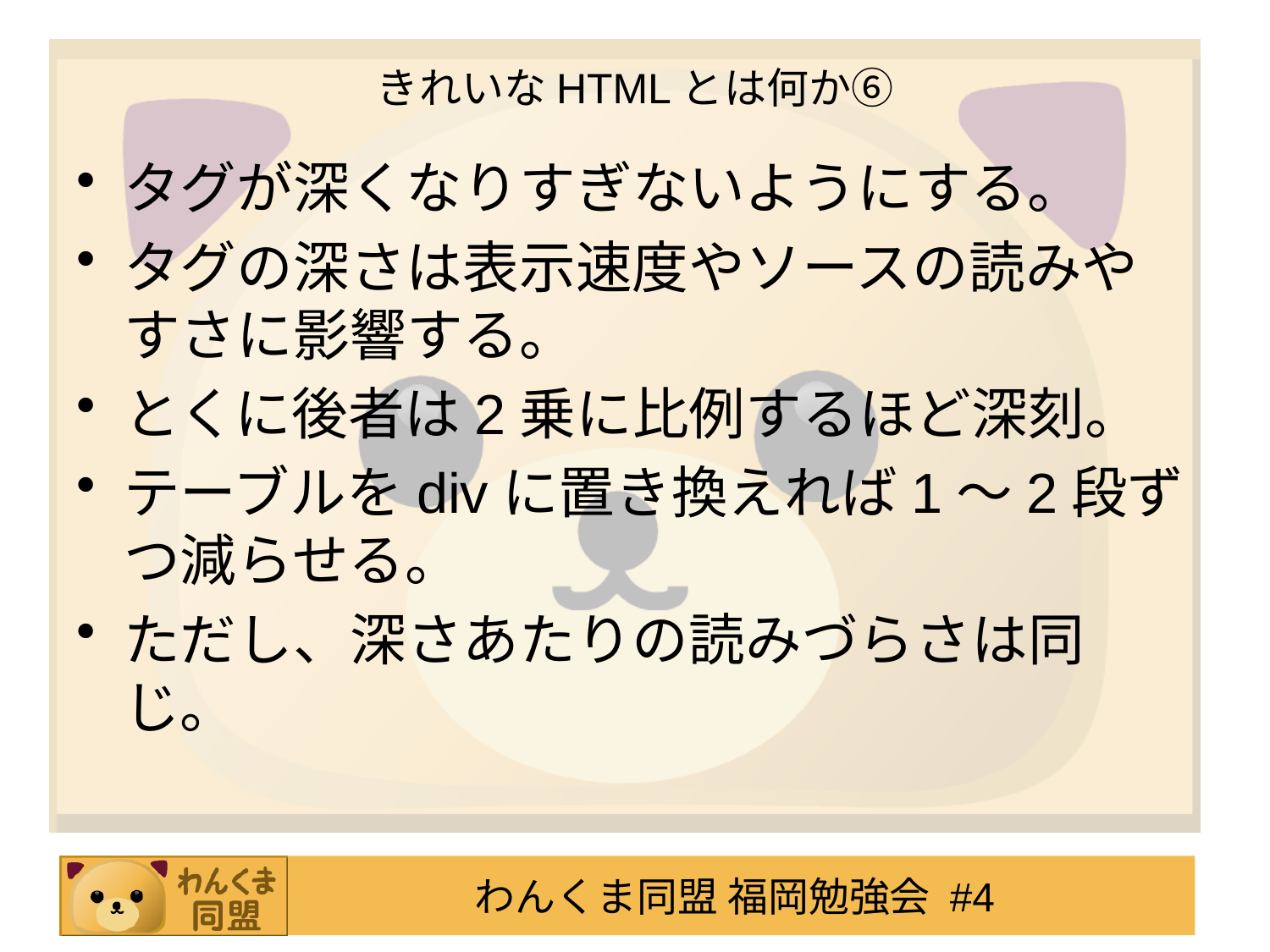

# きれいなHTMLとは何か⑥
タグが深くなりすぎないようにする。
タグの深さは表示速度やソースの読みやすさに影響する。
とくに後者は2乗に比例するほど深刻。
テーブルをdivに置き換えれば1～2段ずつ減らせる。
ただし、深さあたりの読みづらさは同じ。